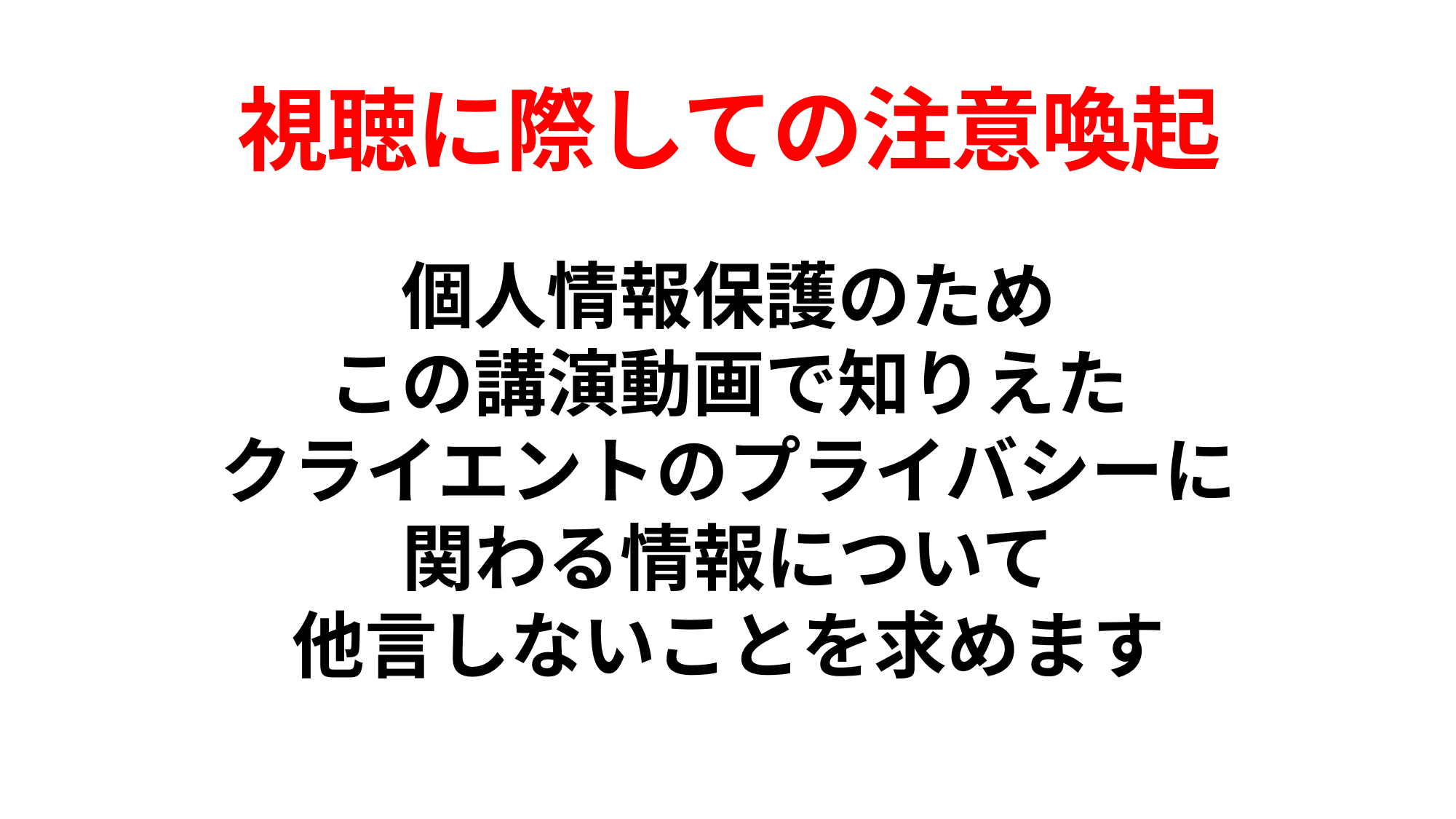

視聴に際しての注意喚起
個人情報保護のため
この講演動画で知りえた
クライエントのプライバシーに
関わる情報について
他言しないことを求めます
個人情報を保護するため、
演で知りえた
クライエントのプライバシーにかかわる情報について
外部に漏らさないことを求めます。